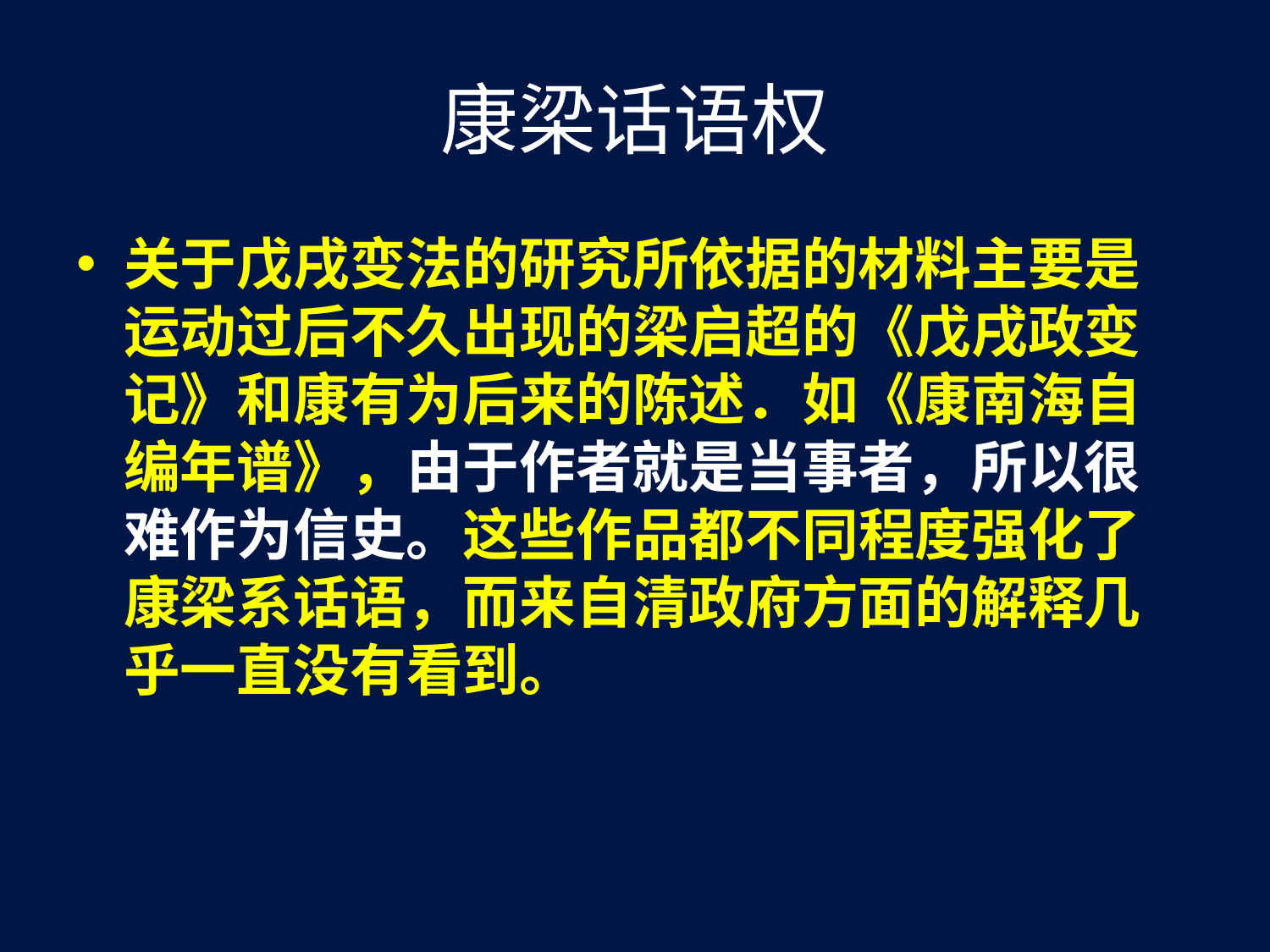

# 康梁话语权
关于戊戌变法的研究所依据的材料主要是运动过后不久出现的梁启超的《戊戌政变记》和康有为后来的陈述．如《康南海自编年谱》，由于作者就是当事者，所以很难作为信史。这些作品都不同程度强化了康梁系话语，而来自清政府方面的解释几乎一直没有看到。